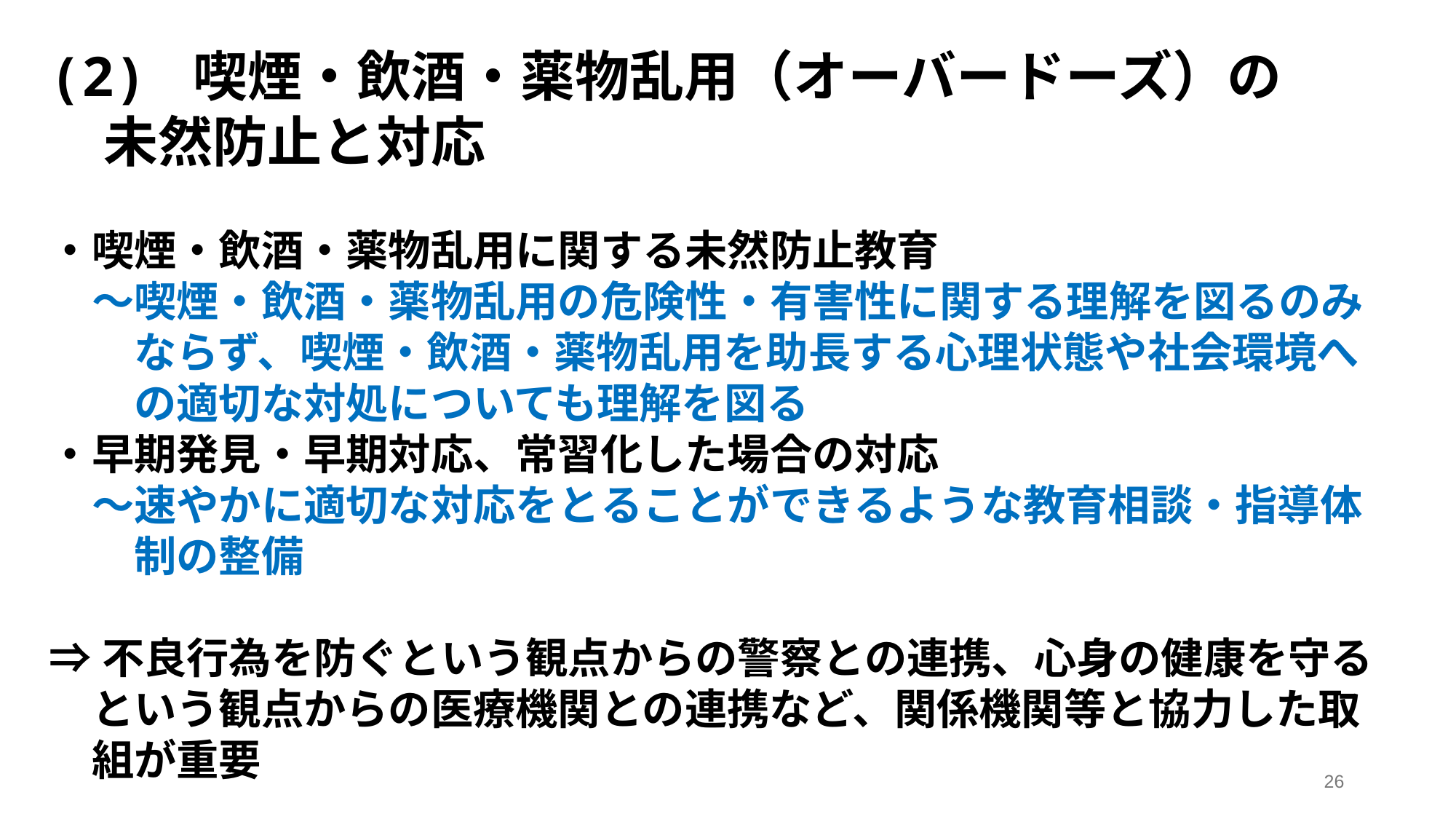

(2) 喫煙・飲酒・薬物乱用（オーバードーズ）の
　未然防止と対応

・喫煙・飲酒・薬物乱用に関する未然防止教育
　～喫煙・飲酒・薬物乱用の危険性・有害性に関する理解を図るのみ
　　ならず、喫煙・飲酒・薬物乱用を助長する心理状態や社会環境へ
　　の適切な対処についても理解を図る
・早期発見・早期対応、常習化した場合の対応
　～速やかに適切な対応をとることができるような教育相談・指導体
　　制の整備

⇒不良行為を防ぐという観点からの警察との連携、心身の健康を守る
　という観点からの医療機関との連携など、関係機関等と協力した取
　組が重要
26